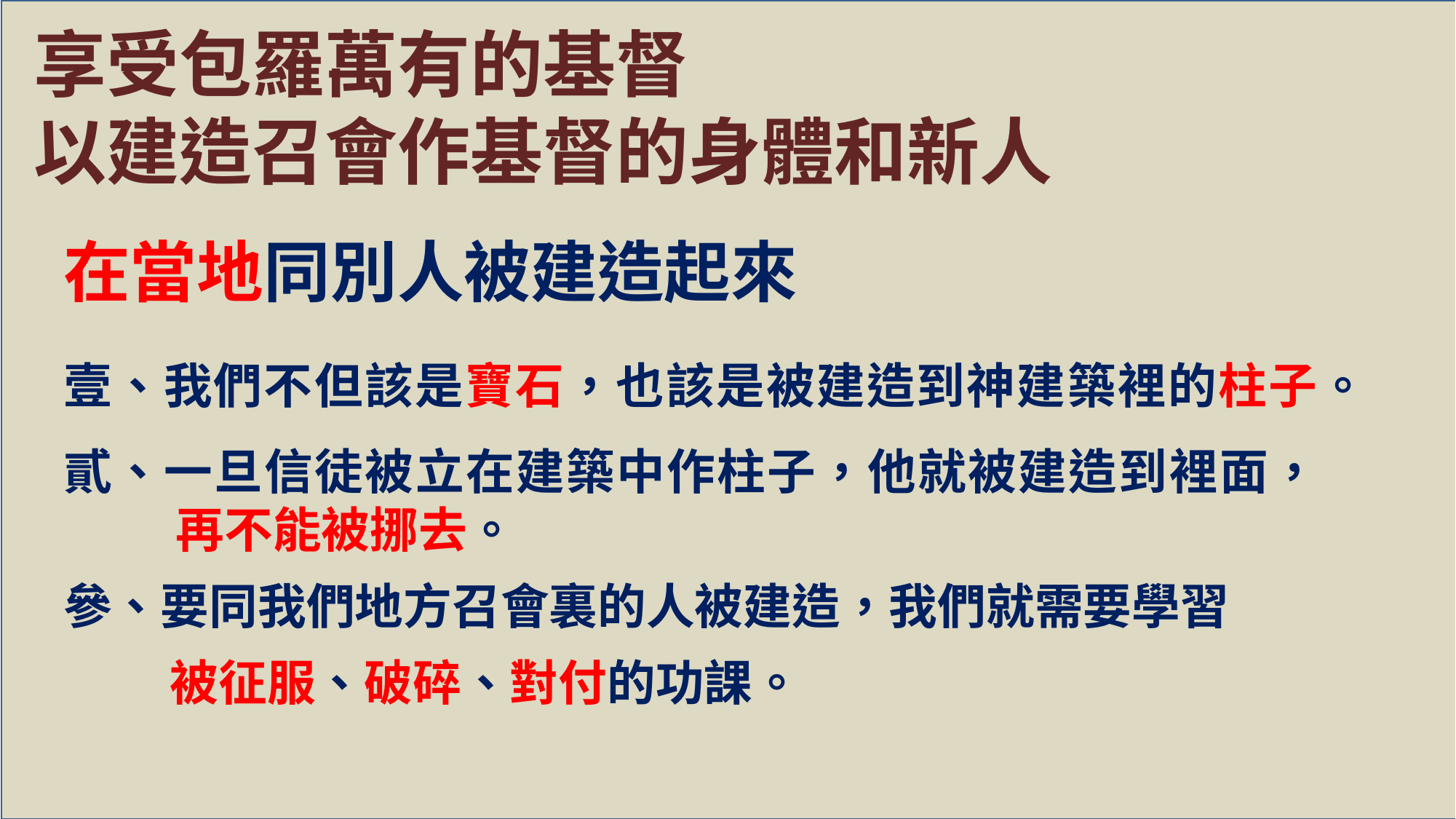

享受包羅萬有的基督
以建造召會作基督的身體和新人
在當地同別人被建造起來
壹、我們不但該是寶石，也該是被建造到神建築裡的柱子。
貳、一旦信徒被立在建築中作柱子，他就被建造到裡面，再不能被挪去。
參、要同我們地方召會裏的人被建造，我們就需要學習
被征服、破碎、對付的功課。